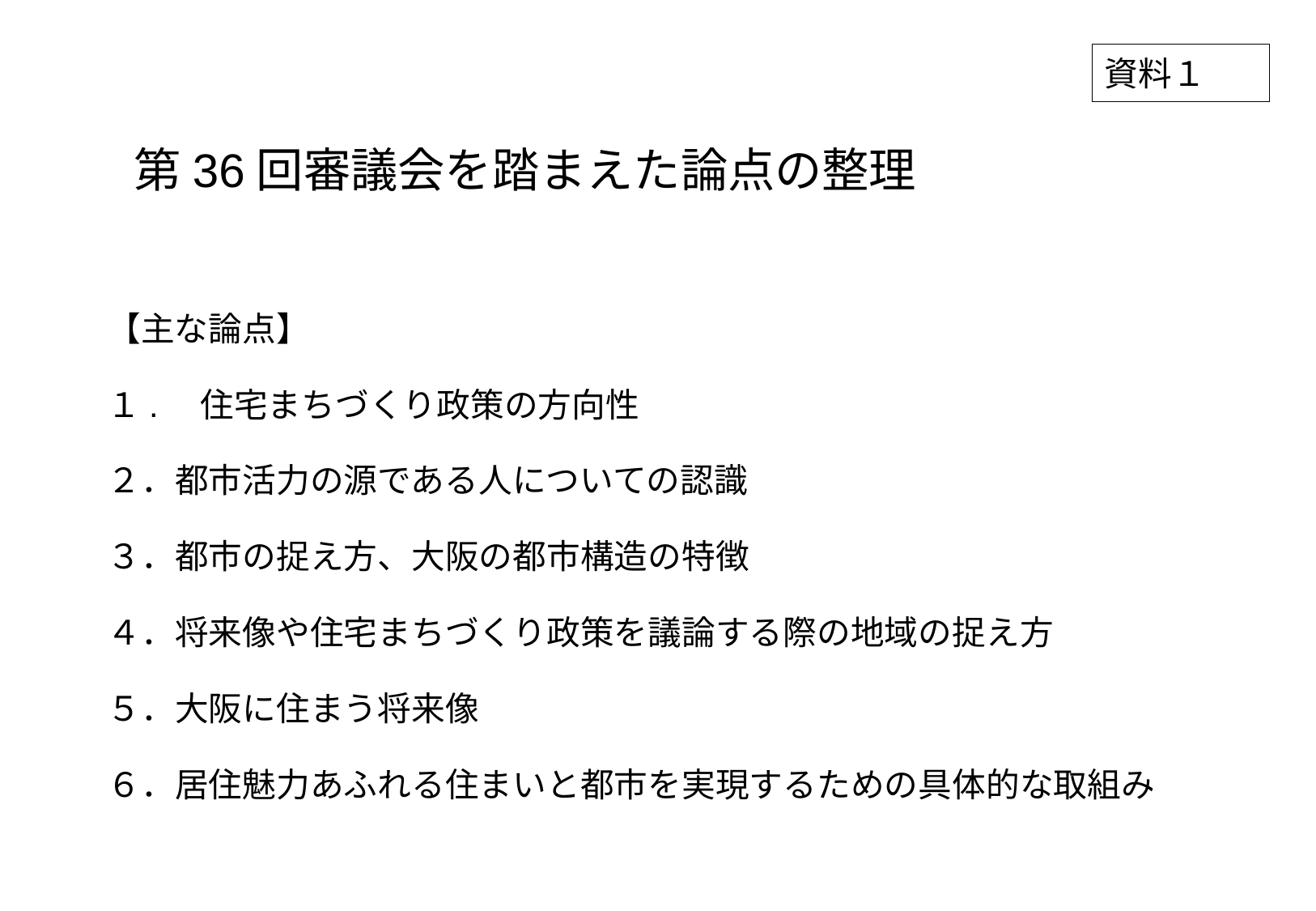

資料１
第36回審議会を踏まえた論点の整理
【主な論点】
１.　住宅まちづくり政策の方向性
２．都市活力の源である人についての認識
３．都市の捉え方、大阪の都市構造の特徴
４．将来像や住宅まちづくり政策を議論する際の地域の捉え方
５．大阪に住まう将来像
６．居住魅力あふれる住まいと都市を実現するための具体的な取組み